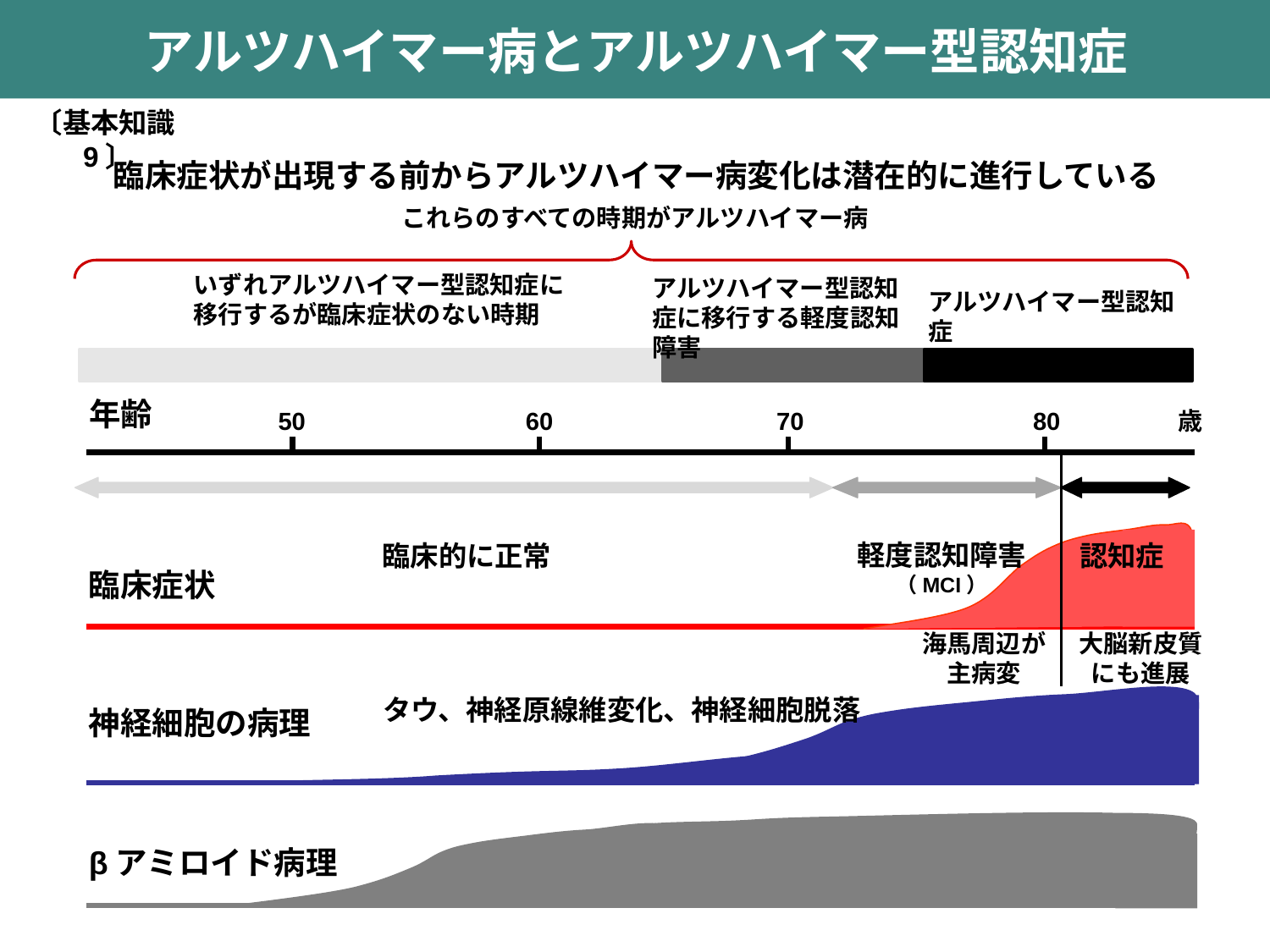

アルツハイマー病とアルツハイマー型認知症
〔基本知識9〕
臨床症状が出現する前からアルツハイマー病変化は潜在的に進行している

これらのすべての時期がアルツハイマー病
いずれアルツハイマー型認知症に移行するが臨床症状のない時期
アルツハイマー型認知症に移行する軽度認知障害
アルツハイマー型認知症

年齢
歳
50
60
70
80

軽度認知障害
（MCI）
臨床的に正常
認知症
臨床症状
大脳新皮質にも進展
海馬周辺が主病変
タウ、神経原線維変化、神経細胞脱落

神経細胞の病理

βアミロイド病理